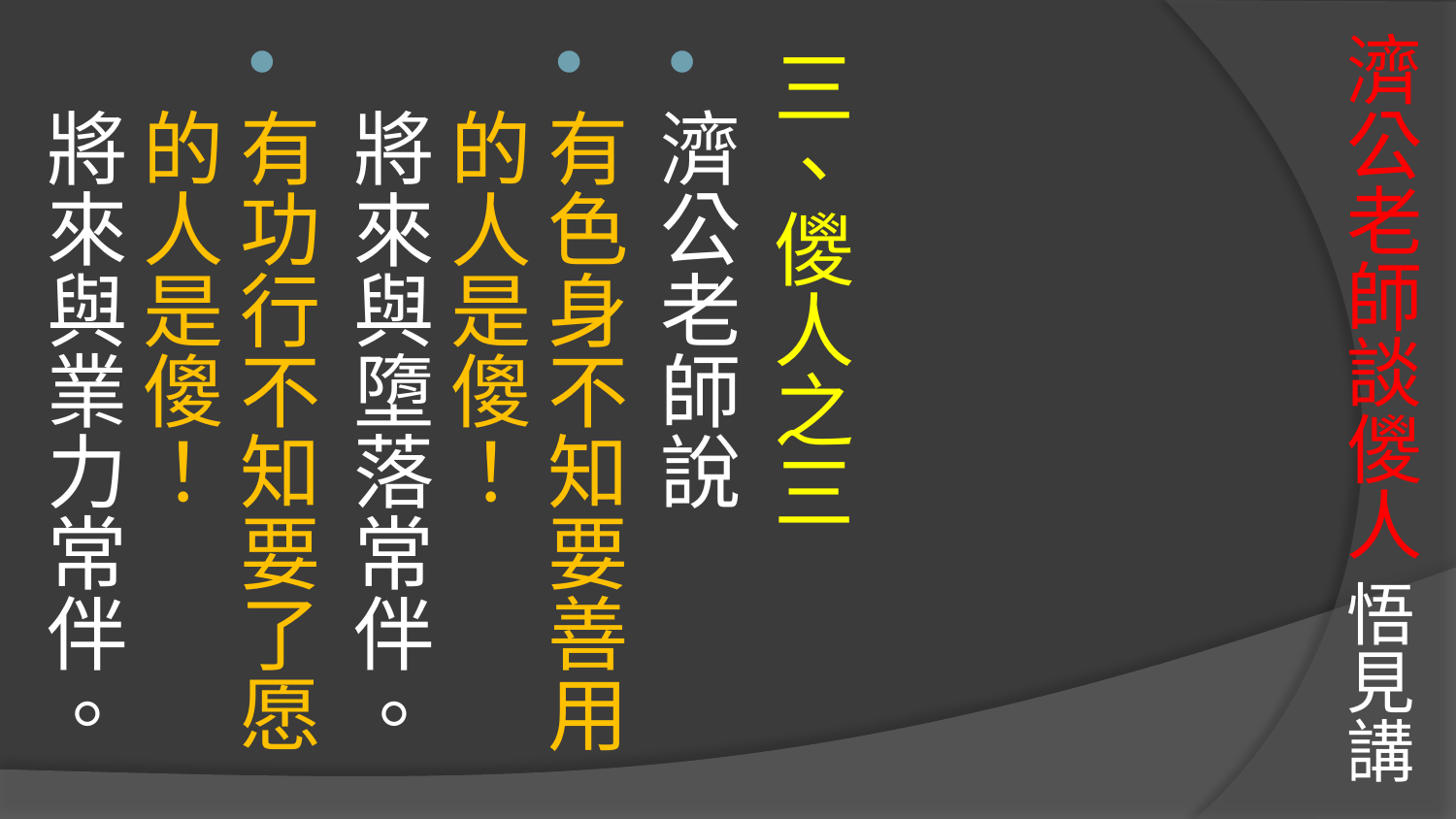

# 濟公老師談儍人 悟見講
三、儍人之三
濟公老師說
有色身不知要善用的人是傻！
將來與墮落常伴。
有功行不知要了愿的人是傻！
將來與業力常伴。